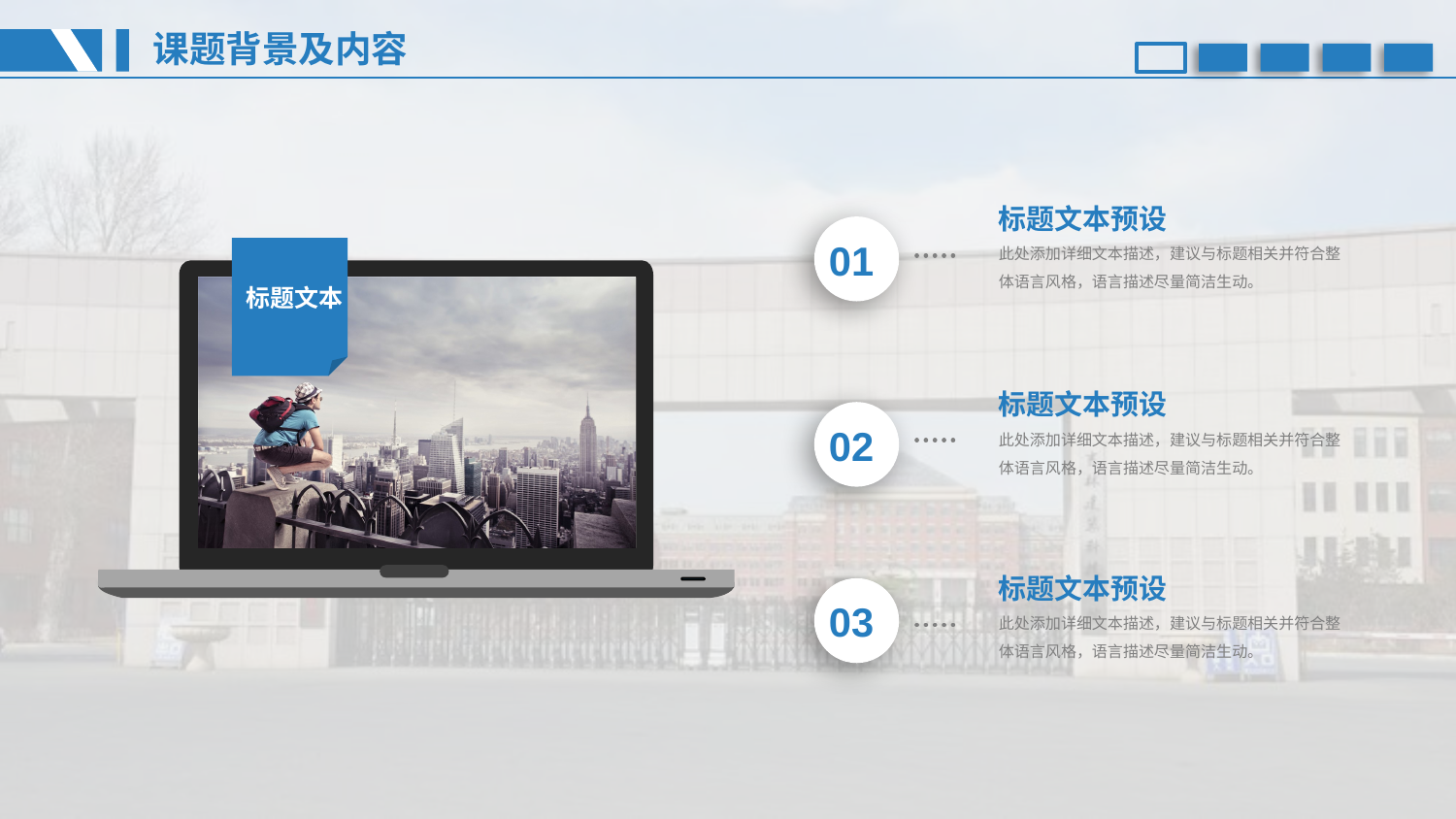

课题背景及内容

标题文本预设
此处添加详细文本描述，建议与标题相关并符合整体语言风格，语言描述尽量简洁生动。

01
标题文本

标题文本预设
此处添加详细文本描述，建议与标题相关并符合整体语言风格，语言描述尽量简洁生动。

02
标题文本预设
此处添加详细文本描述，建议与标题相关并符合整体语言风格，语言描述尽量简洁生动。

03